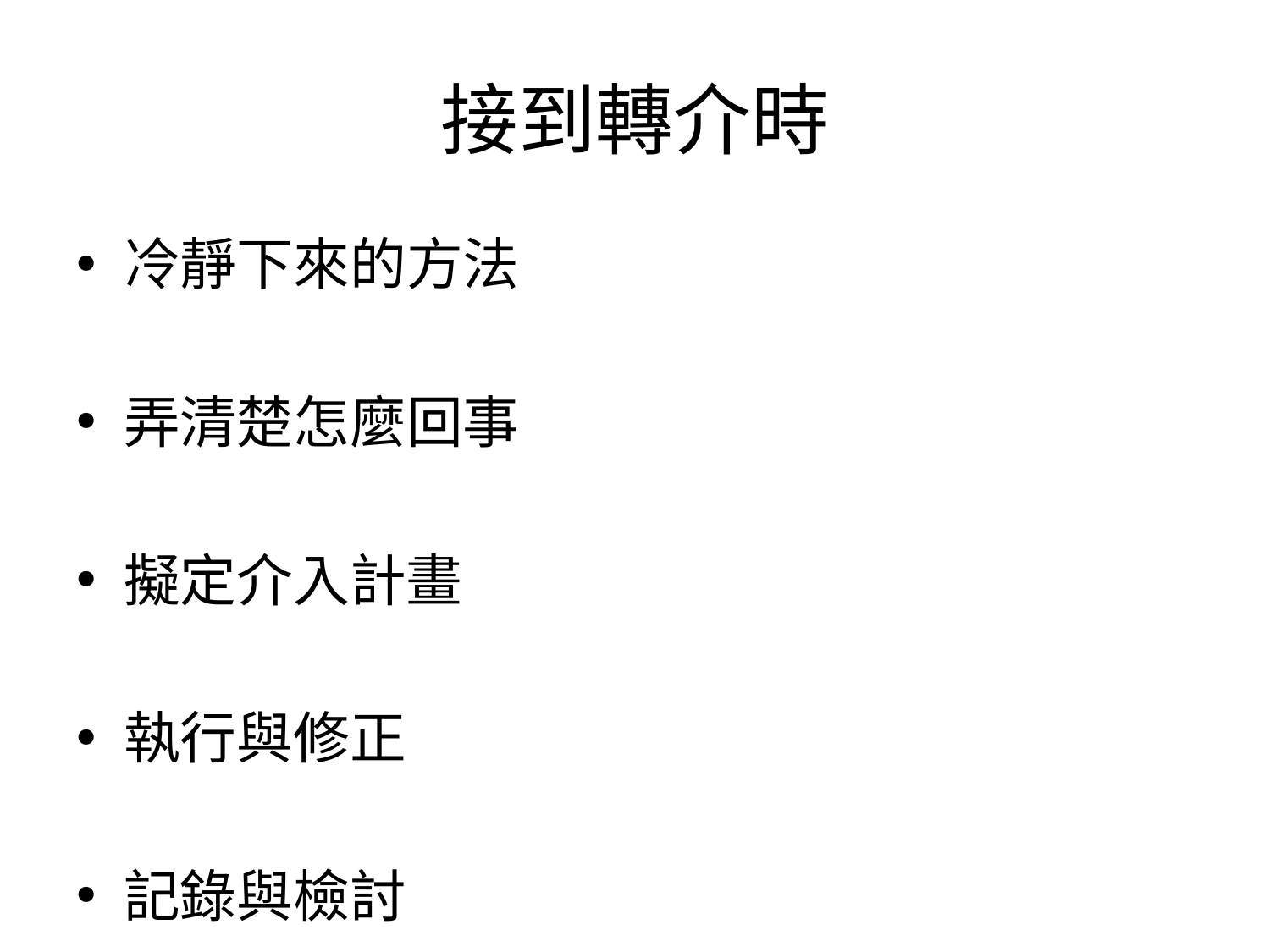

# 接到轉介時
冷靜下來的方法

弄清楚怎麼回事

擬定介入計畫

執行與修正

記錄與檢討